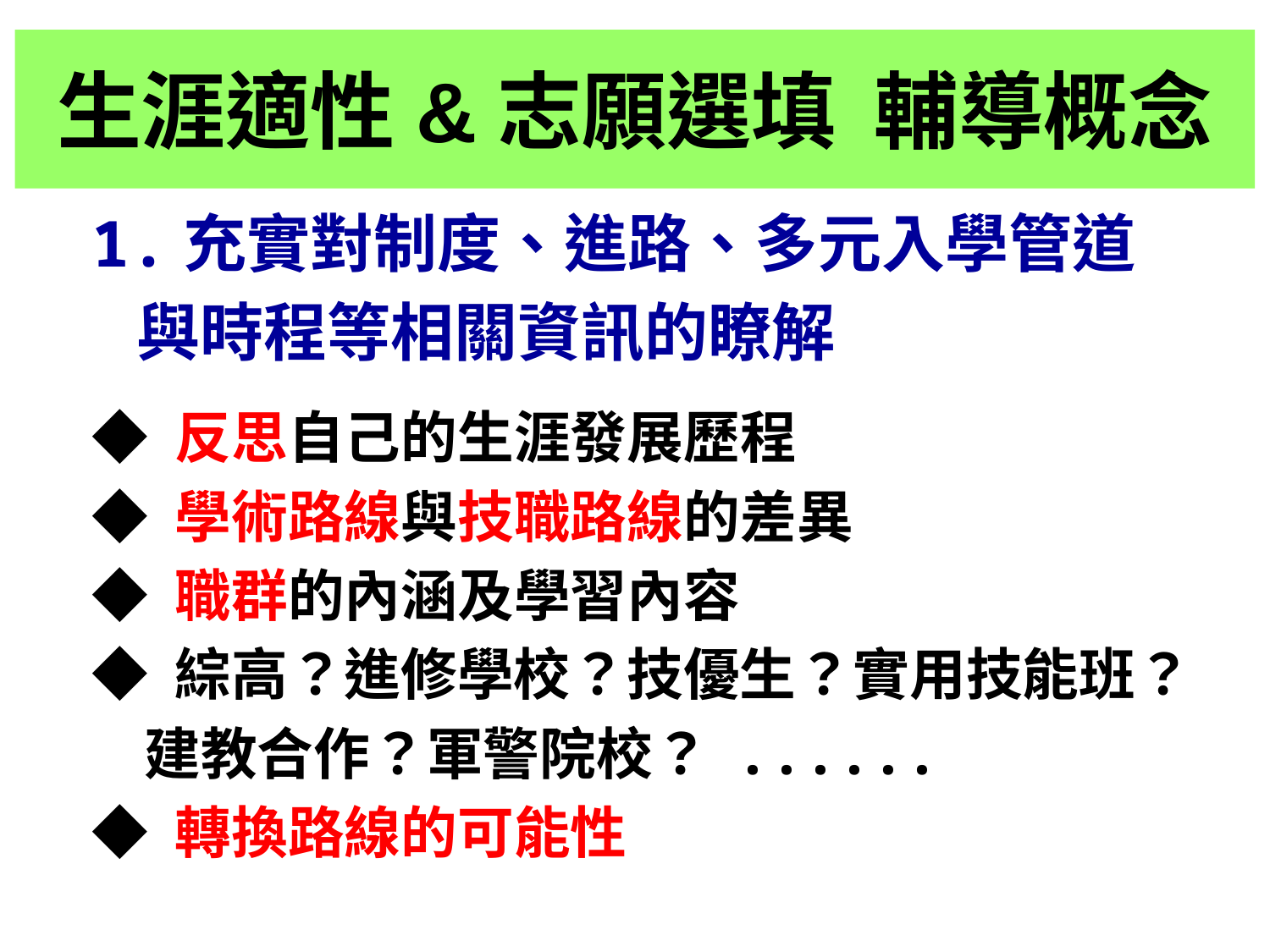

生涯適性&志願選填  輔導概念
1.充實對制度、進路、多元入學管道
  與時程等相關資訊的瞭解
◆ 反思自己的生涯發展歷程
◆ 學術路線與技職路線的差異
◆ 職群的內涵及學習內容
◆ 綜高？進修學校？技優生？實用技能班？
   建教合作？軍警院校？ ......
◆ 轉換路線的可能性

19